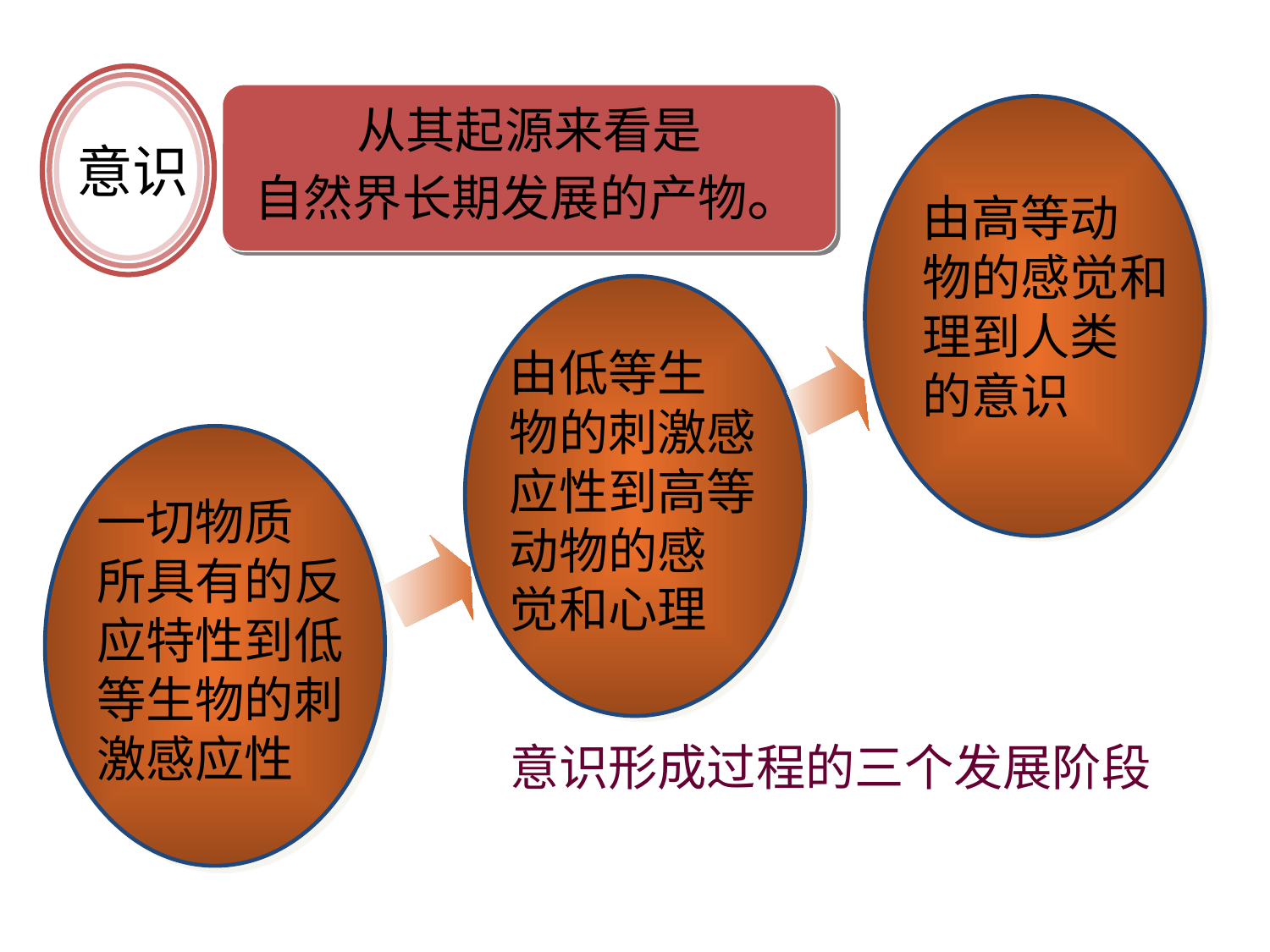

从其起源来看是
自然界长期发展的产物。
意识
由高等动
物的感觉和
理到人类
的意识

由低等生
物的刺激感
应性到高等
动物的感
觉和心理

一切物质
所具有的反
应特性到低
等生物的刺
激感应性

意识形成过程的三个发展阶段